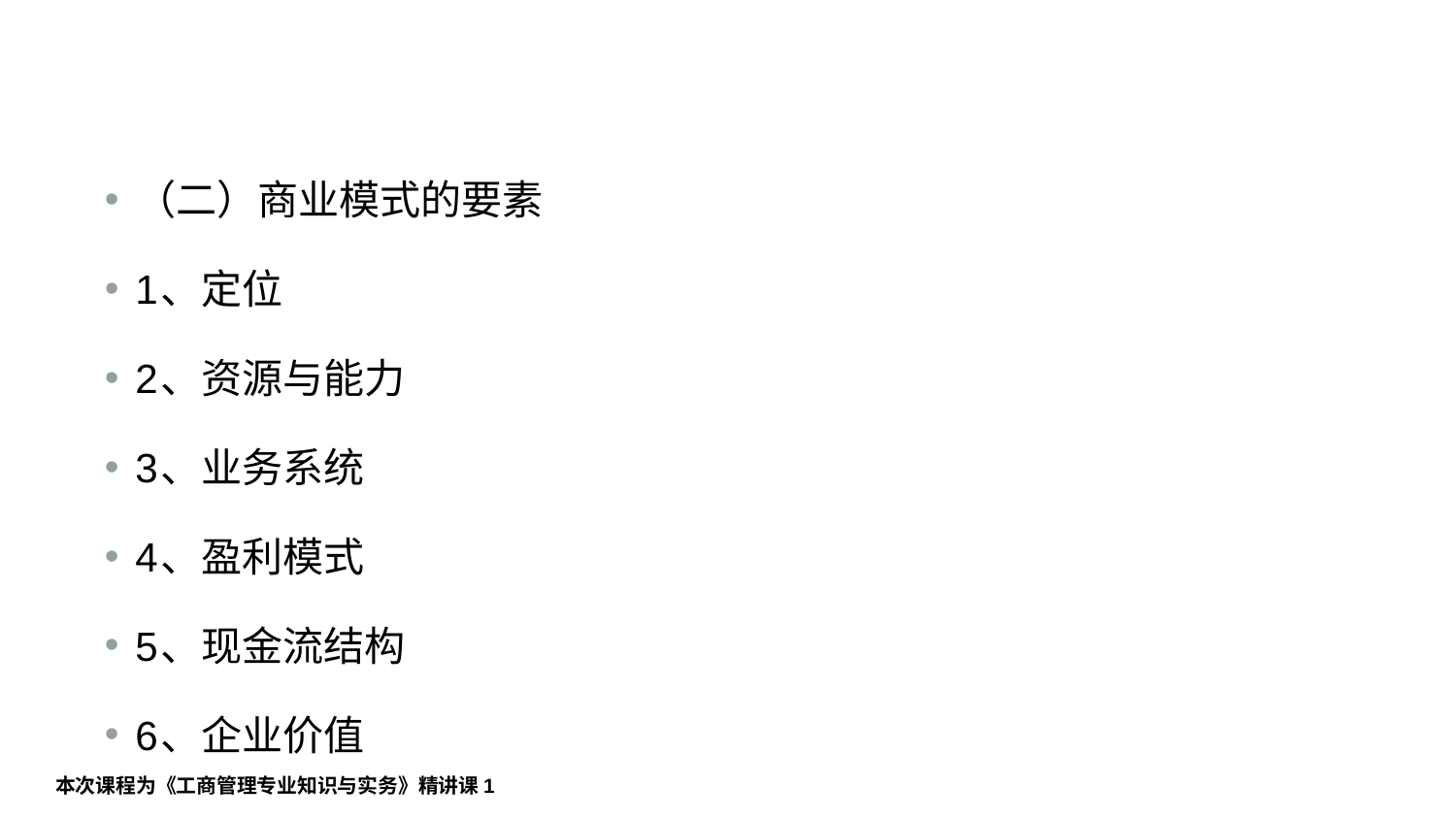

#

（二）商业模式的要素
1、定位
2、资源与能力
3、业务系统
4、盈利模式
5、现金流结构
6、企业价值